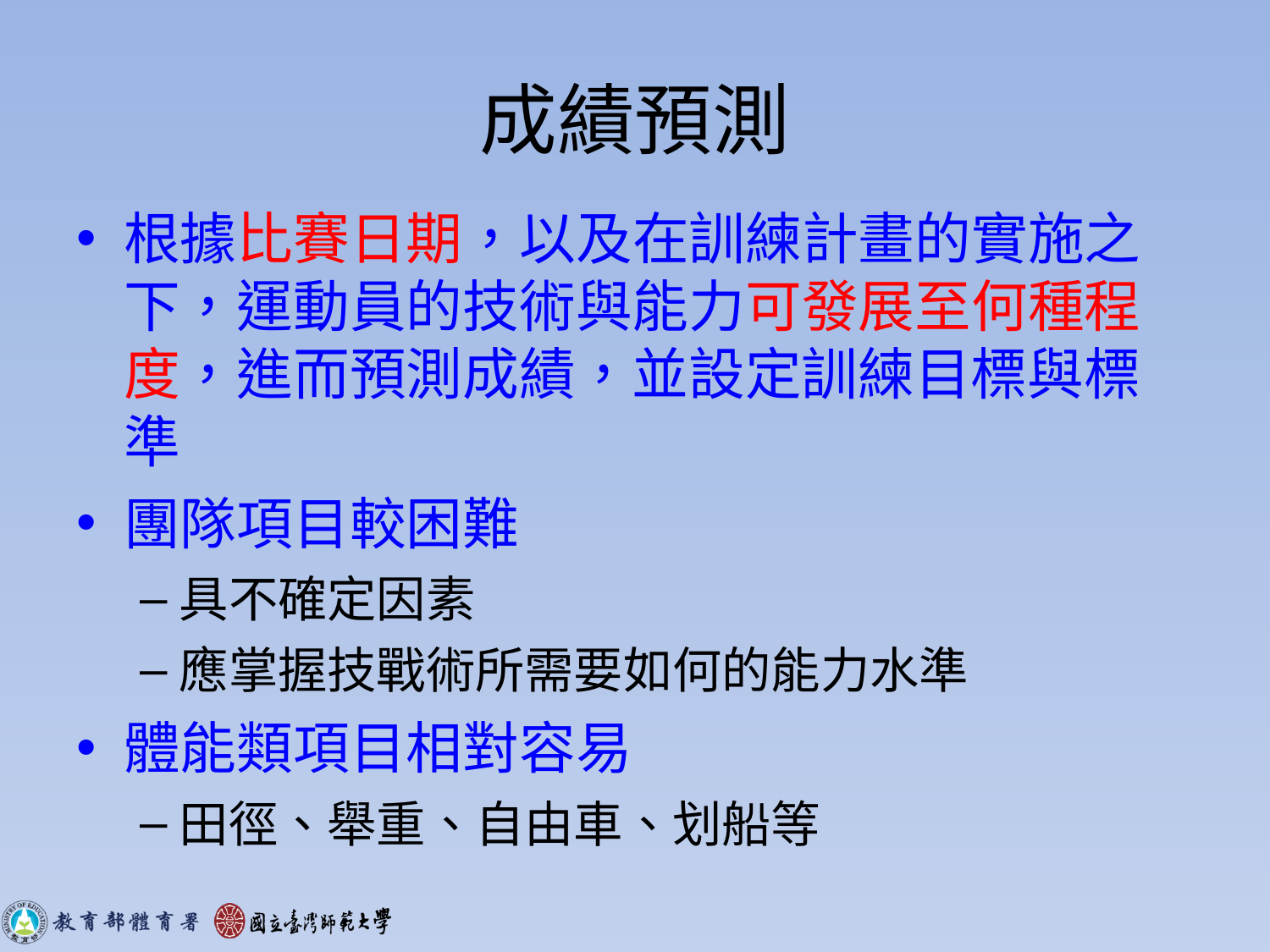

# 成績預測
根據比賽日期，以及在訓練計畫的實施之下，運動員的技術與能力可發展至何種程度，進而預測成績，並設定訓練目標與標準
團隊項目較困難
具不確定因素
應掌握技戰術所需要如何的能力水準
體能類項目相對容易
田徑、舉重、自由車、划船等